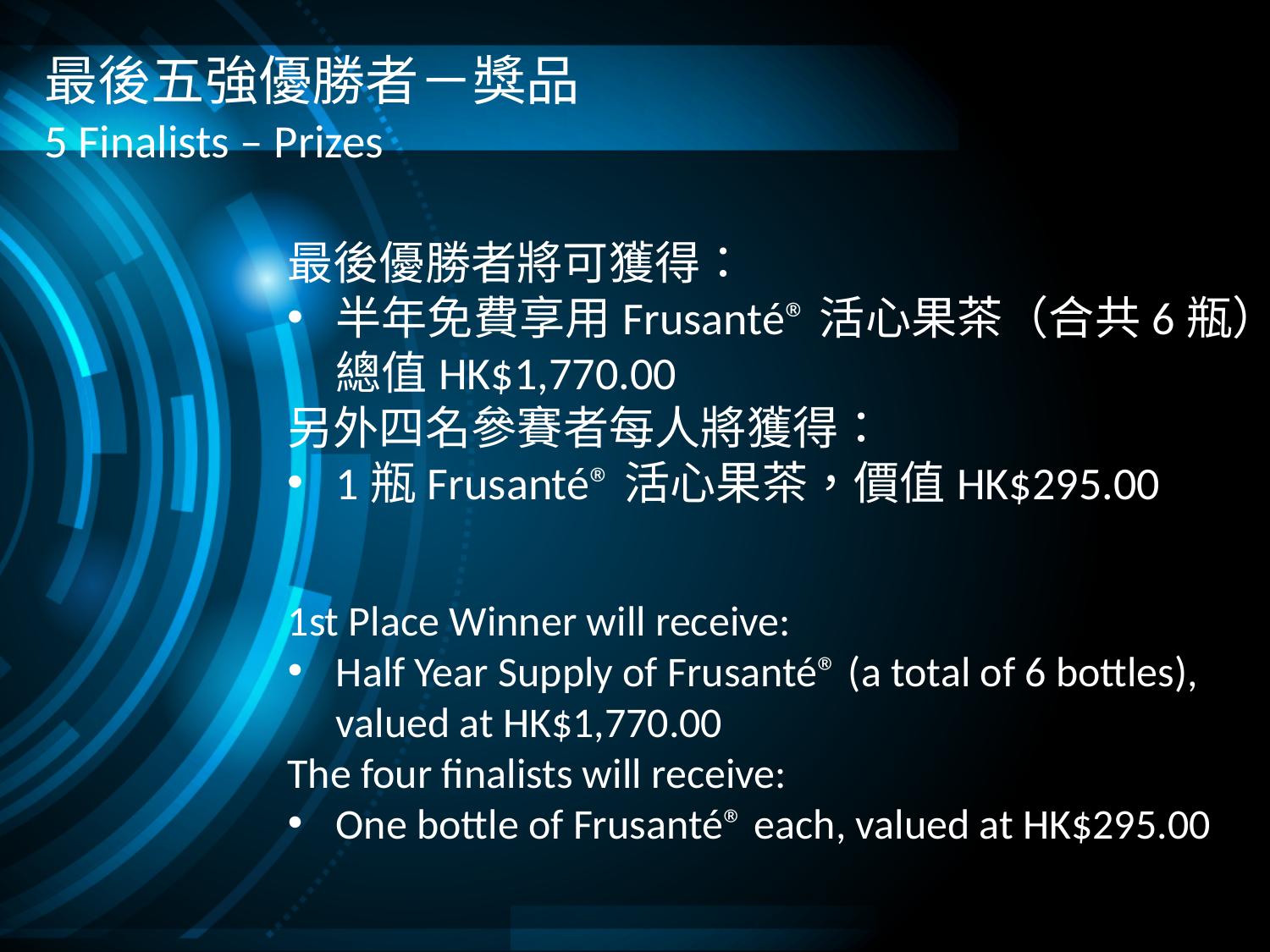

最後五強優勝者－獎品
5 Finalists – Prizes
最後優勝者將可獲得：
半年免費享用Frusanté®活心果茶（合共6瓶），總值HK$1,770.00
另外四名參賽者每人將獲得：
1瓶Frusanté®活心果茶，價值HK$295.00
1st Place Winner will receive:
Half Year Supply of Frusanté® (a total of 6 bottles), valued at HK$1,770.00
The four finalists will receive:
One bottle of Frusanté® each, valued at HK$295.00